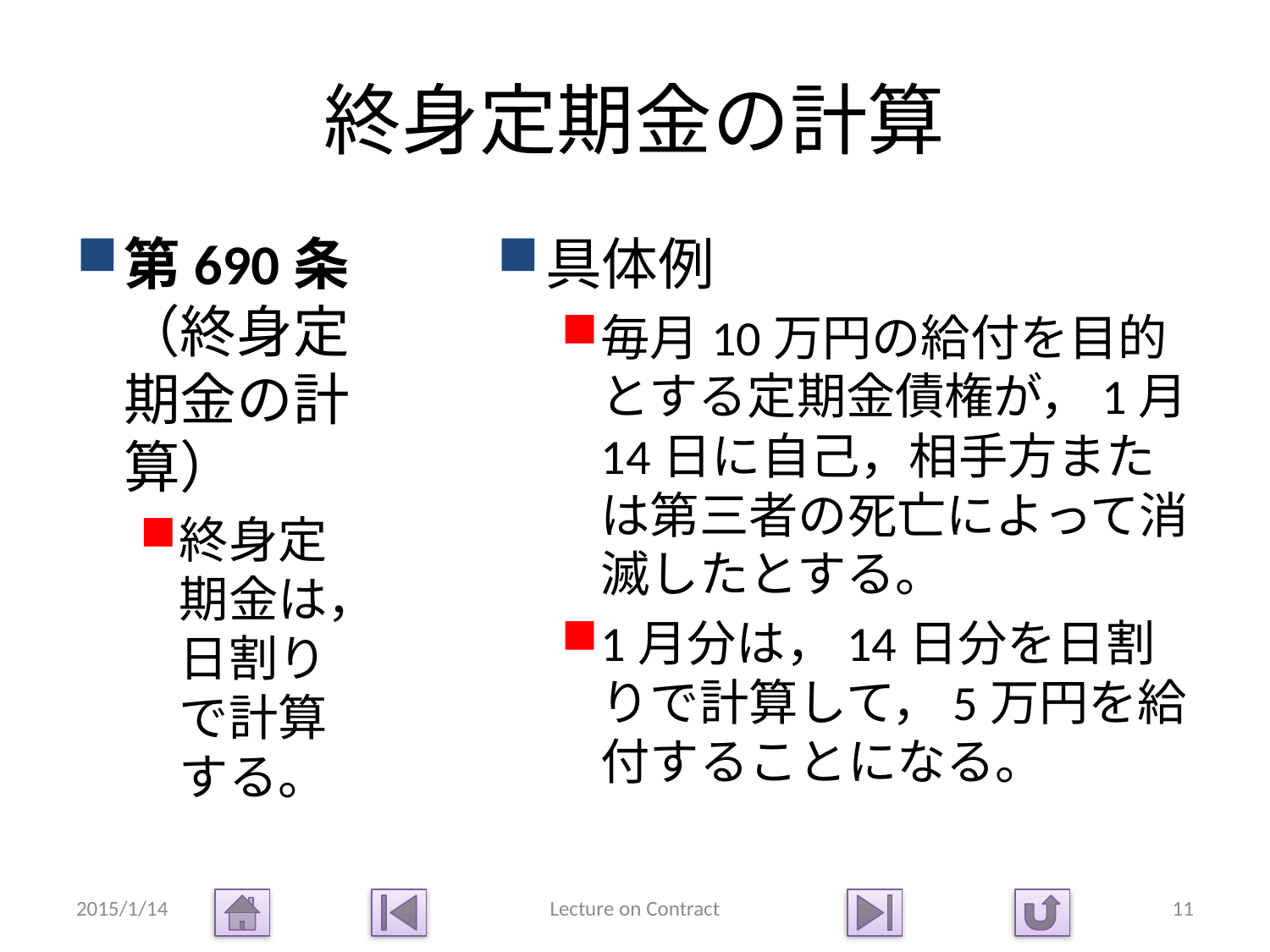

# 終身定期金の計算
第690条（終身定期金の計算）
終身定期金は，日割りで計算する。
具体例
毎月10万円の給付を目的とする定期金債権が，1月14日に自己，相手方または第三者の死亡によって消滅したとする。
1月分は，14日分を日割りで計算して，5万円を給付することになる。
2015/1/14
Lecture on Contract
11